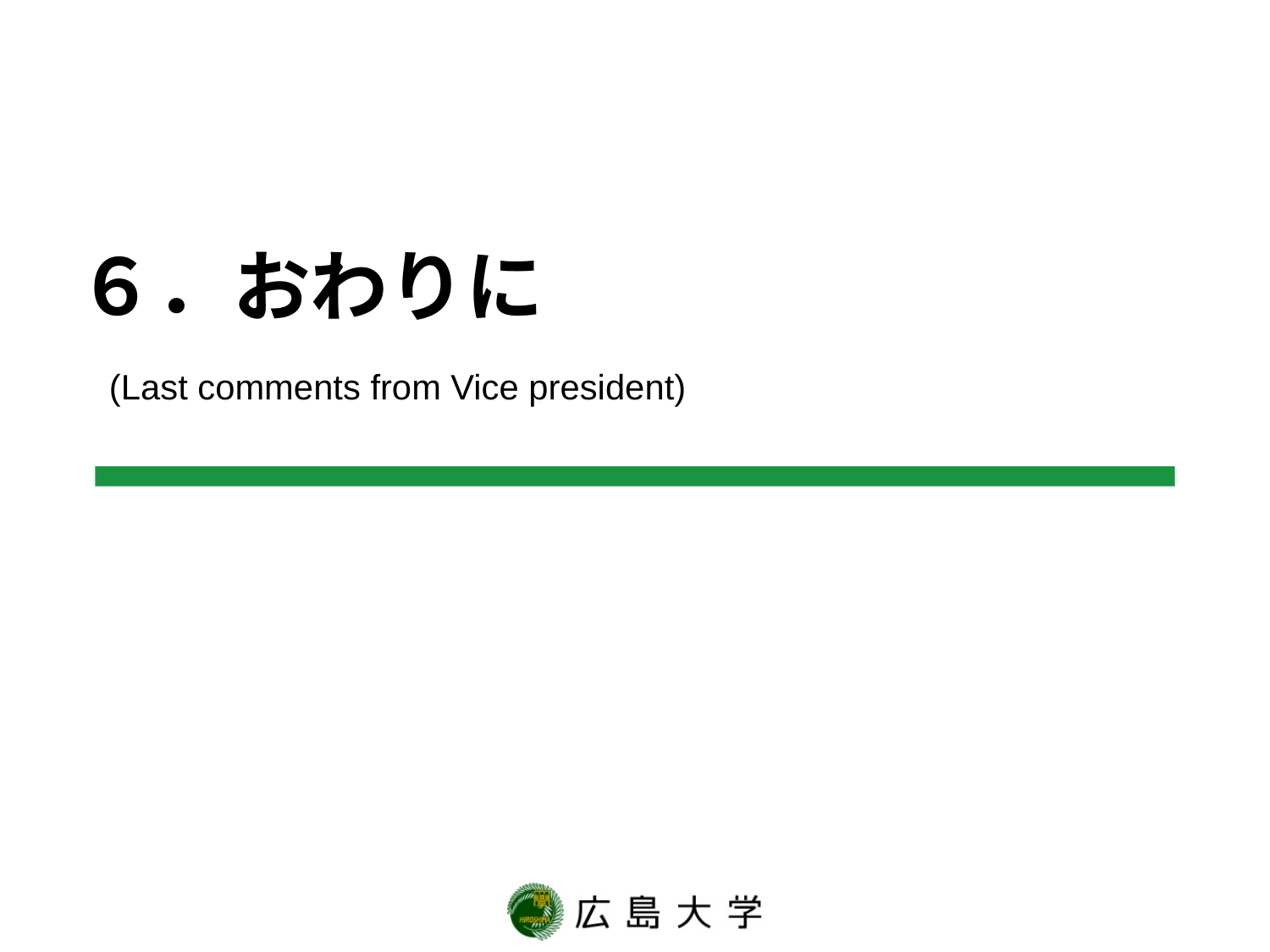

# ６．おわりに
(Last comments from Vice president)